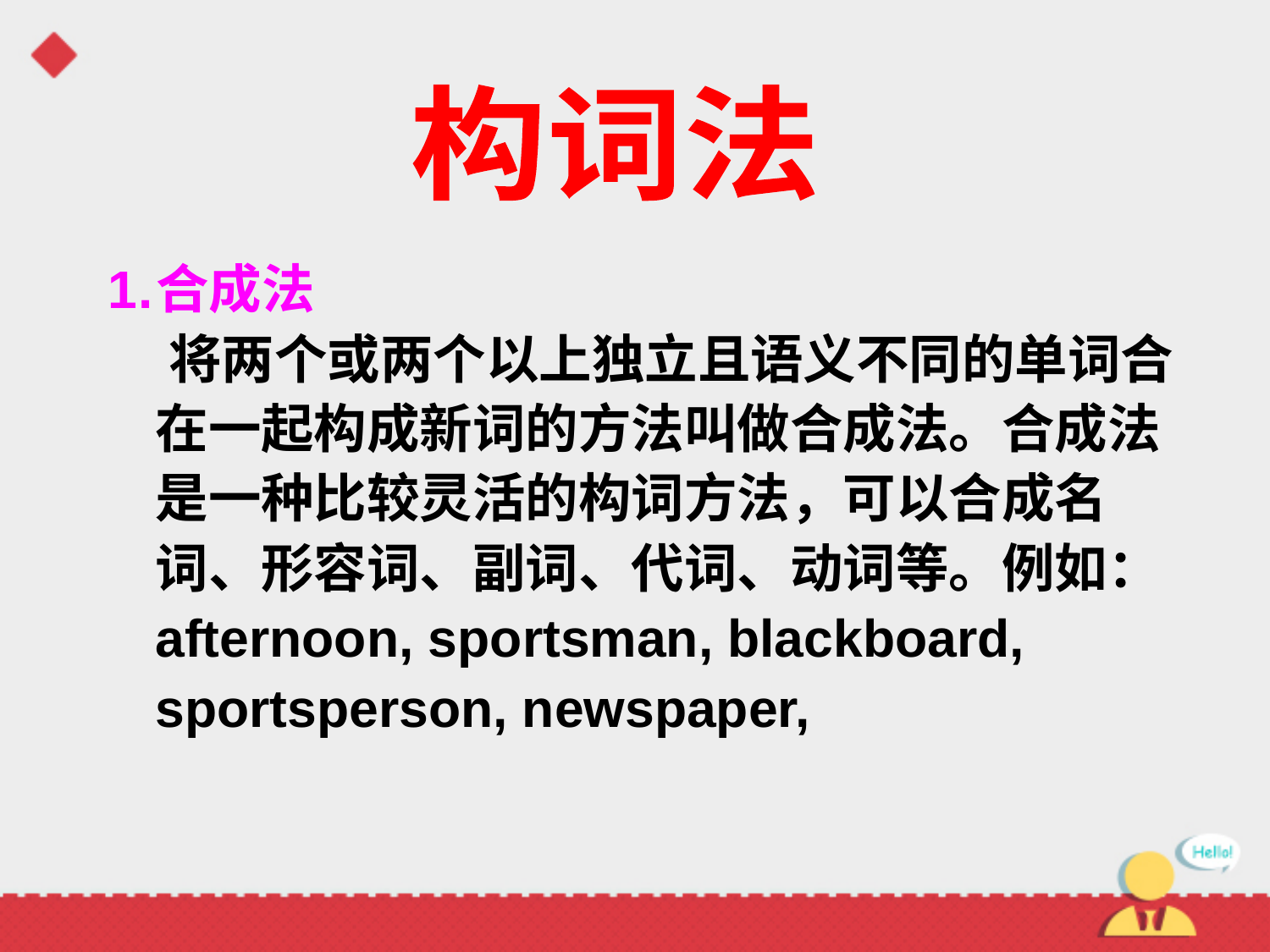

构词法
合成法
    将两个或两个以上独立且语义不同的单词合在一起构成新词的方法叫做合成法。合成法是一种比较灵活的构词方法，可以合成名词、形容词、副词、代词、动词等。例如：afternoon, sportsman, blackboard, sportsperson, newspaper,